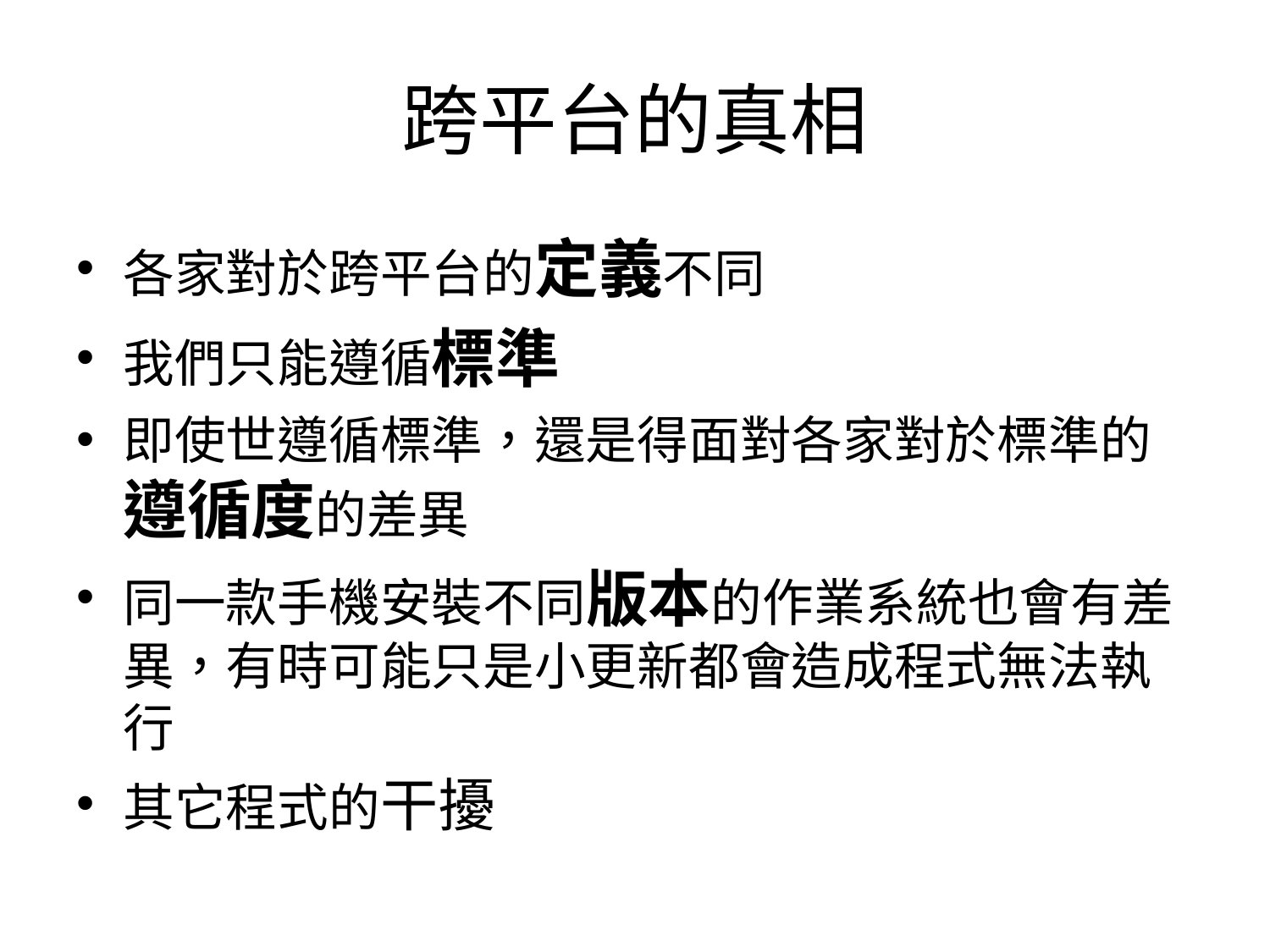

# 跨平台的真相
各家對於跨平台的定義不同
我們只能遵循標準
即使世遵循標準，還是得面對各家對於標準的遵循度的差異
同一款手機安裝不同版本的作業系統也會有差異，有時可能只是小更新都會造成程式無法執行
其它程式的干擾